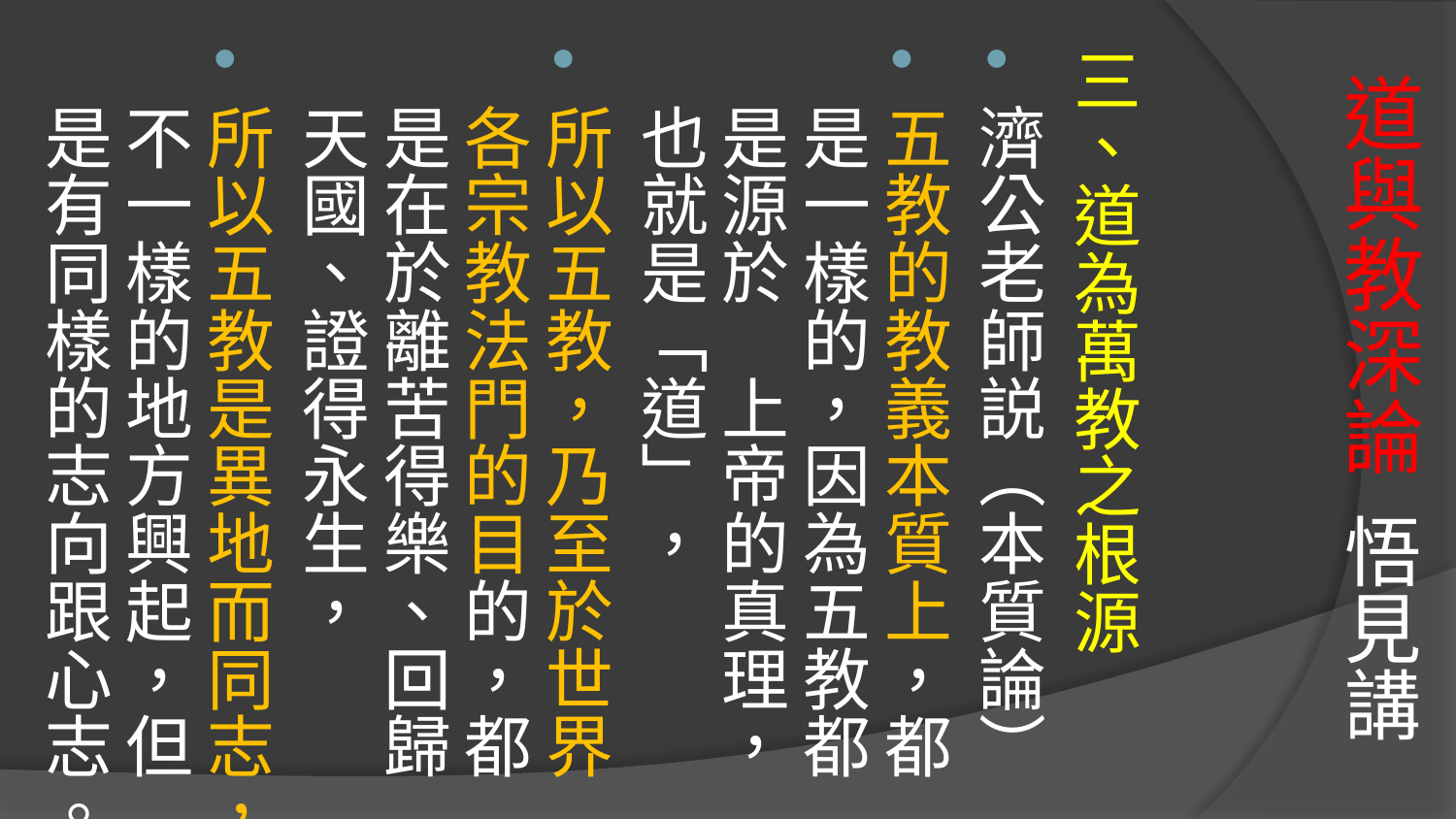

# 道與教深論  悟見講
三、道為萬教之根源
濟公老師説（本質論）
五教的教義本質上，都是一樣的，因為五教都是源於　上帝的真理，也就是「道」，
所以五教，乃至於世界各宗教法門的目的，都是在於離苦得樂、回歸天國、證得永生，
所以五教是異地而同志，不一樣的地方興起，但是有同樣的志向跟心志。